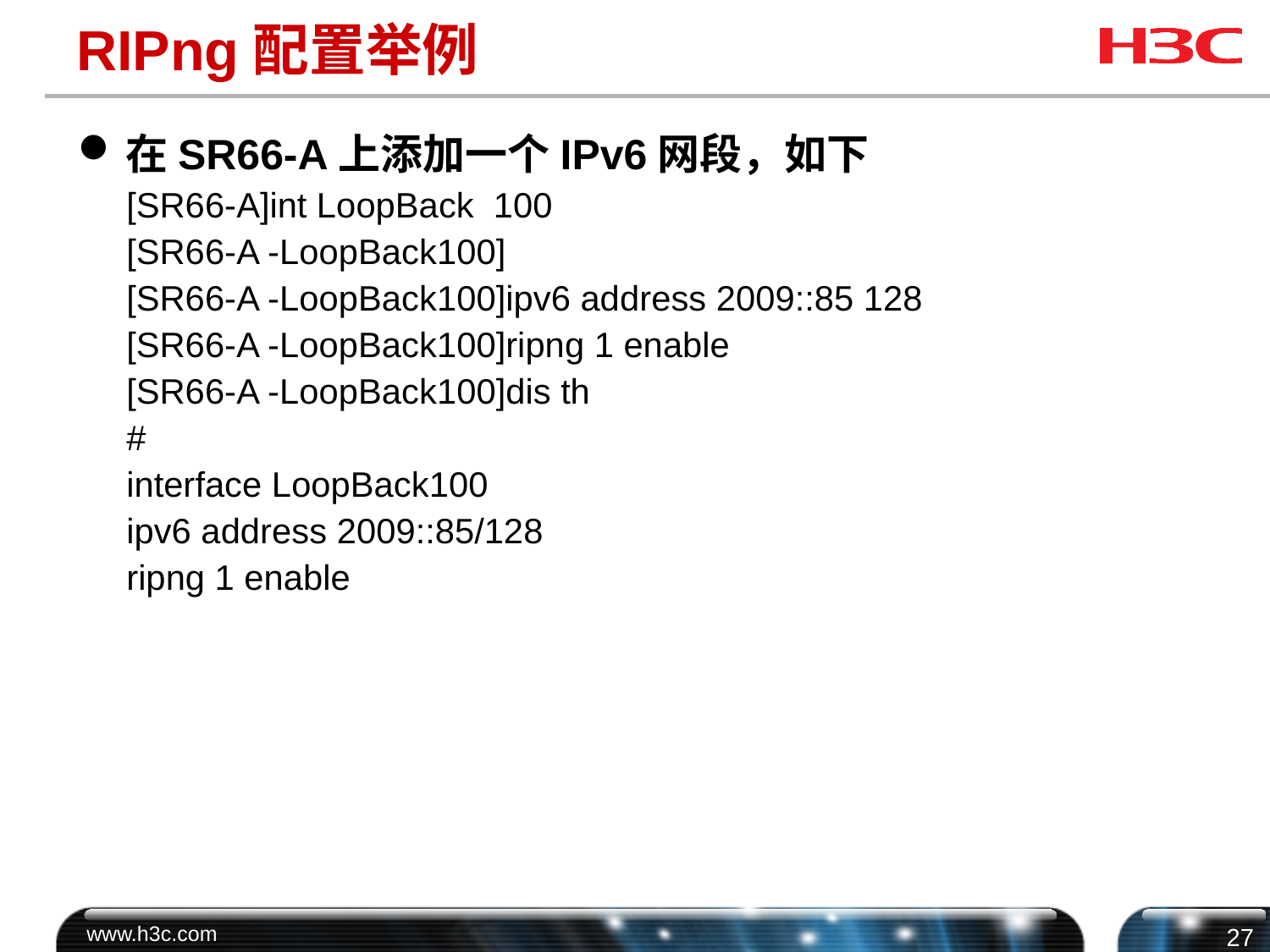

# RIPng配置举例
在SR66-A上添加一个IPv6网段，如下
     [SR66-A]int LoopBack  100
     [SR66-A -LoopBack100]
     [SR66-A -LoopBack100]ipv6 address 2009::85 128
     [SR66-A -LoopBack100]ripng 1 enable
     [SR66-A -LoopBack100]dis th
     #
     interface LoopBack100
     ipv6 address 2009::85/128
     ripng 1 enable